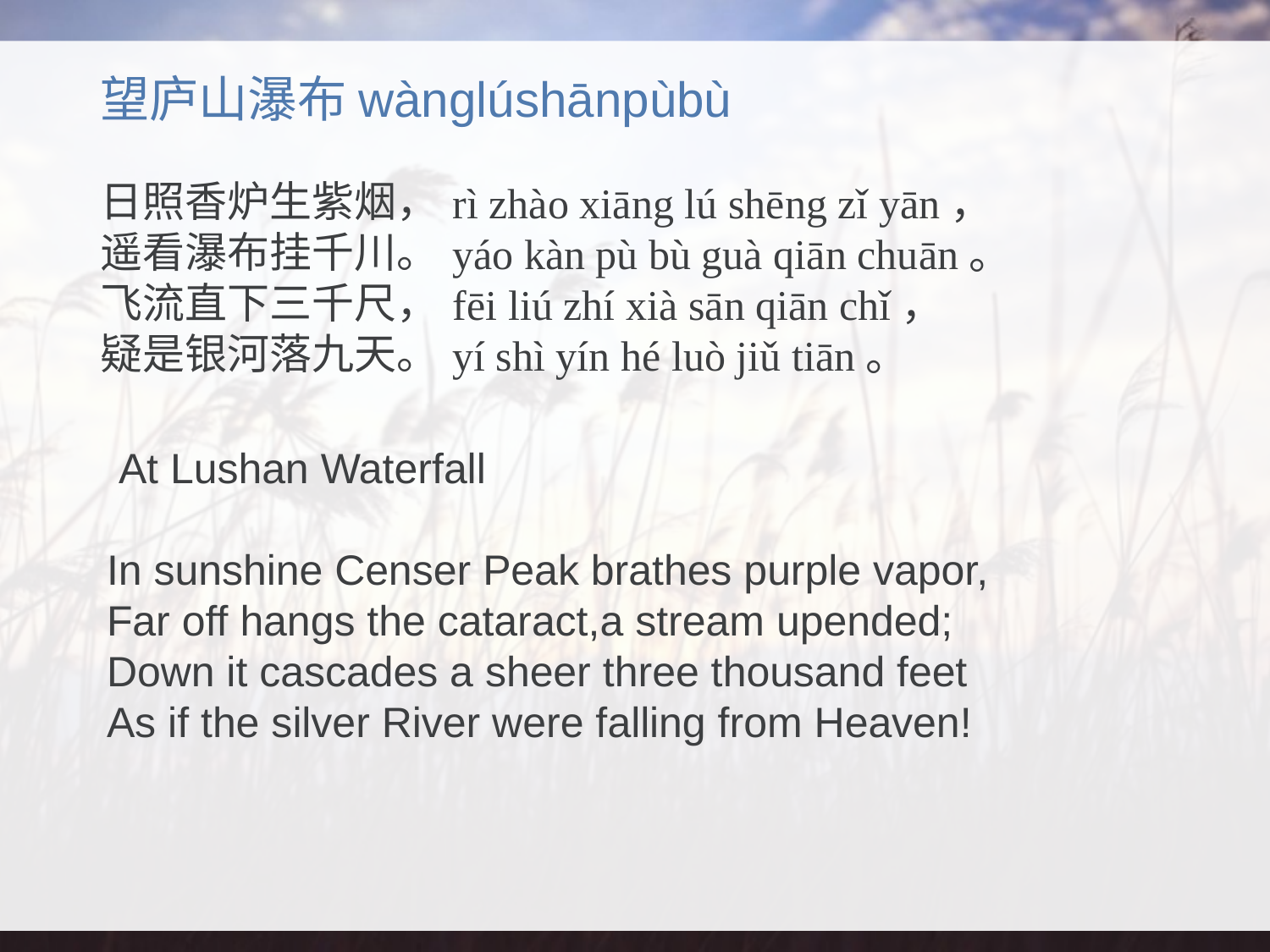

# 望庐山瀑布wànglúshānpùbù
日照香炉生紫烟，
遥看瀑布挂千川。
飞流直下三千尺，
疑是银河落九天。
rì zhào xiāng lú shēng zǐ yān，
yáo kàn pù bù guà qiān chuān。
fēi liú zhí xià sān qiān chǐ，
yí shì yín hé luò jiǔ tiān。
 At Lushan Waterfall

In sunshine Censer Peak brathes purple vapor,
Far off hangs the cataract,a stream upended;
Down it cascades a sheer three thousand feet
As if the silver River were falling from Heaven!